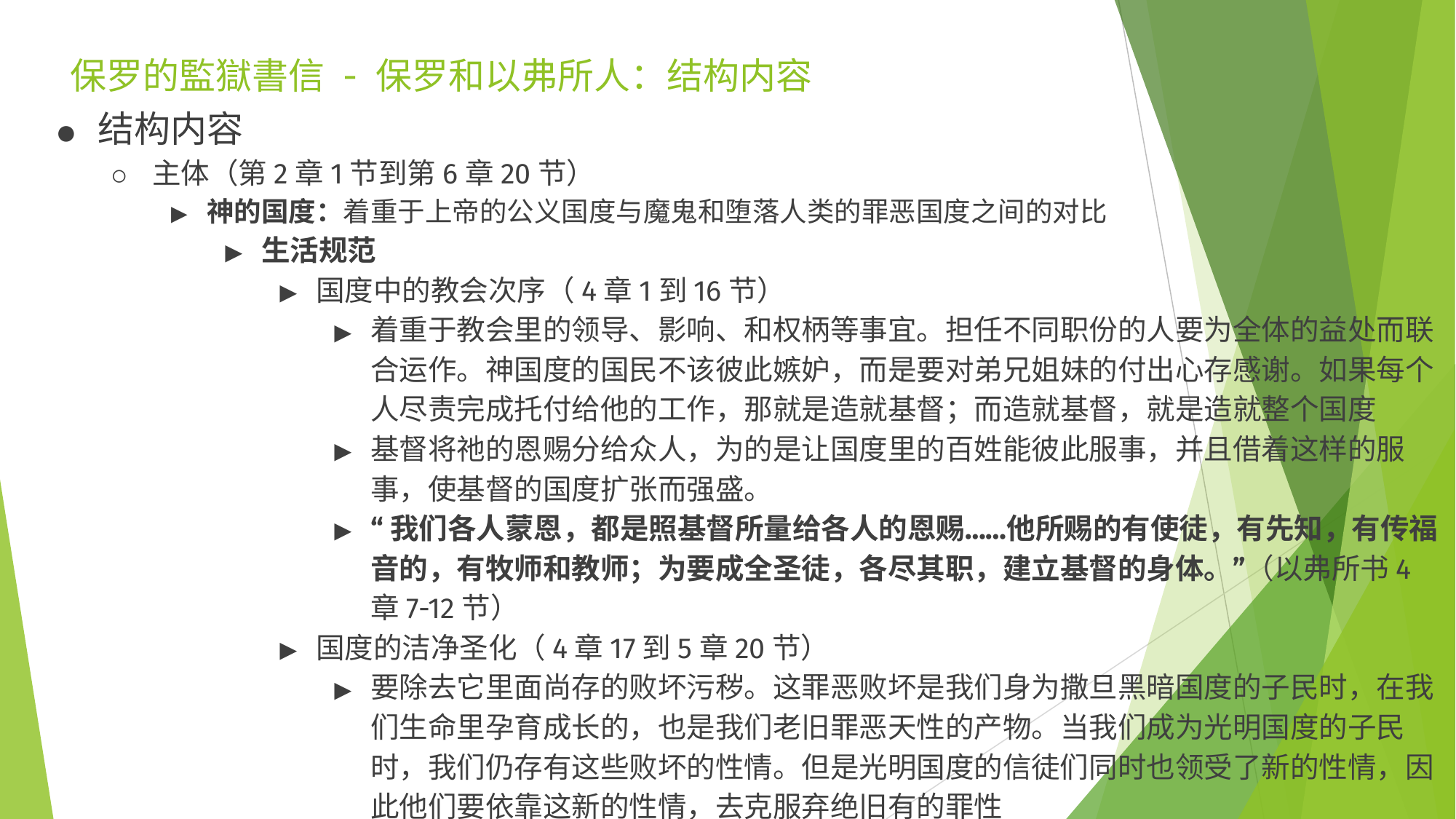

# 保罗的監獄書信 - 保罗和以弗所人：结构内容
结构内容
主体（第2章1节到第6章20节）
神的国度：着重于上帝的公义国度与魔鬼和堕落人类的罪恶国度之间的对比
生活规范
国度中的教会次序（4章1到16节​​）
着重于教会里的领导、影响、和权柄等事宜。担任不同职份的人要为全体的益处而联合运作。神国度的国民不该彼此嫉妒，而是要对弟兄姐妹的付出心存感谢。如果每个人尽责完成托付给他的工作，那就是造就基督；而造就基督，就是造就整个国度
基督将祂的恩赐分给众人，为的是让国度里的百姓能彼此服事，并且借着这样的服事，使基督的国度扩张而强盛。
“我们各人蒙恩，都是照基督所量给各人的恩赐……他所赐的有使徒，有先知，有传福音的，有牧师和教师；为要成全圣徒，各尽其职，建立基督的身体。”（以弗所书4章7-12节）
国度的洁净圣化（4章17到5章20节​​）
要除去它里面尚存的败坏污秽。这罪恶败坏是我们身为撒旦黑暗国度的子民时，在我们生命里孕育成长的，也是我们老旧罪恶天性的产物。当我们成为光明国度的子民时，我们仍存有这些败坏的性情。但是光明国度的信徒们同时也领受了新的性情，因此他们要依靠这新的性情，去克服弃绝旧有的罪性